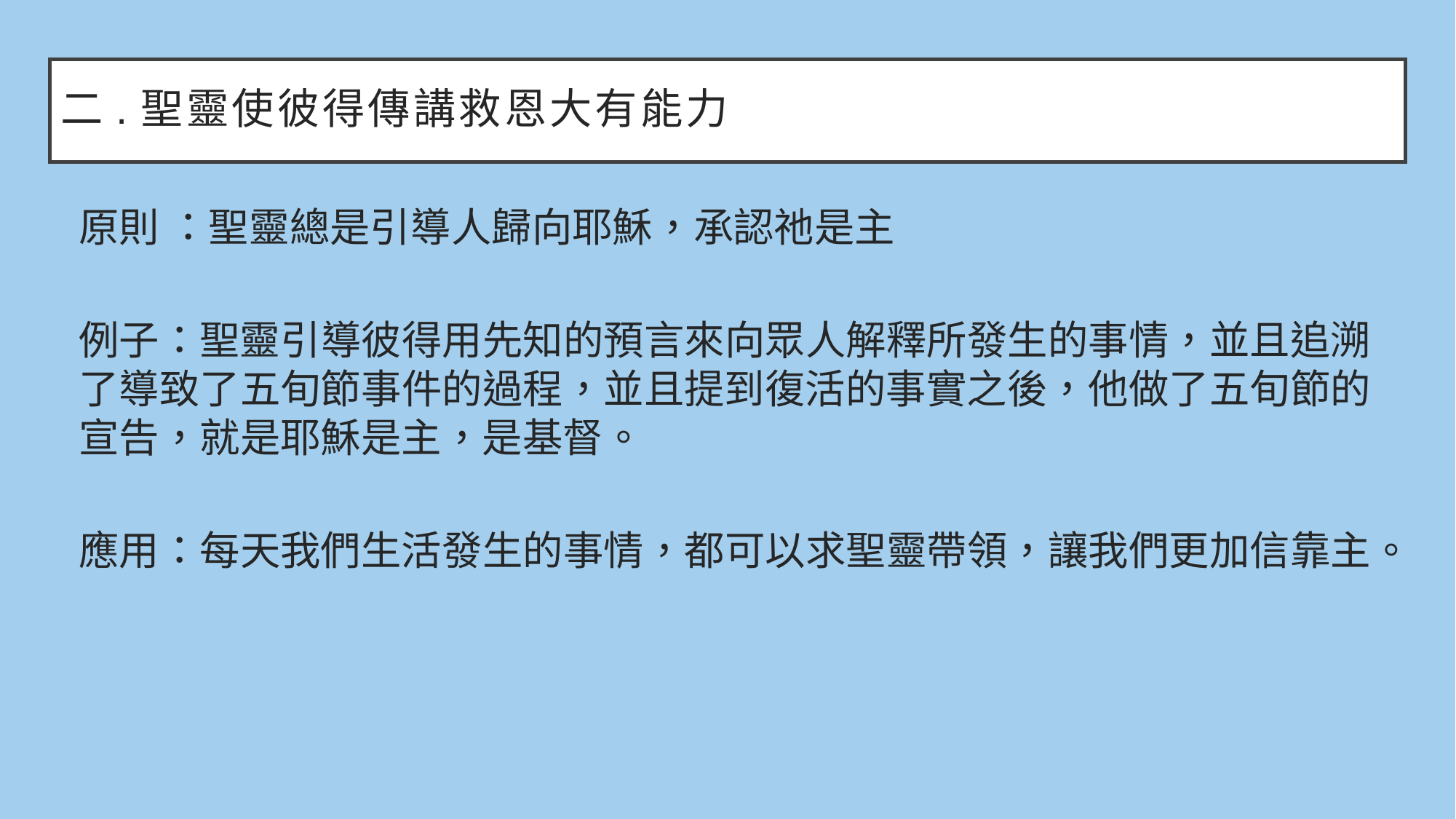

# 二.聖靈使彼得傳講救恩大有能力
原則 ：聖靈總是引導人歸向耶穌，承認祂是主

例子：聖靈引導彼得用先知的預言來向眾人解釋所發生的事情，並且追溯了導致了五旬節事件的過程，並且提到復活的事實之後，他做了五旬節的宣告，就是耶穌是主，是基督。

應用：每天我們生活發生的事情，都可以求聖靈帶領，讓我們更加信靠主。